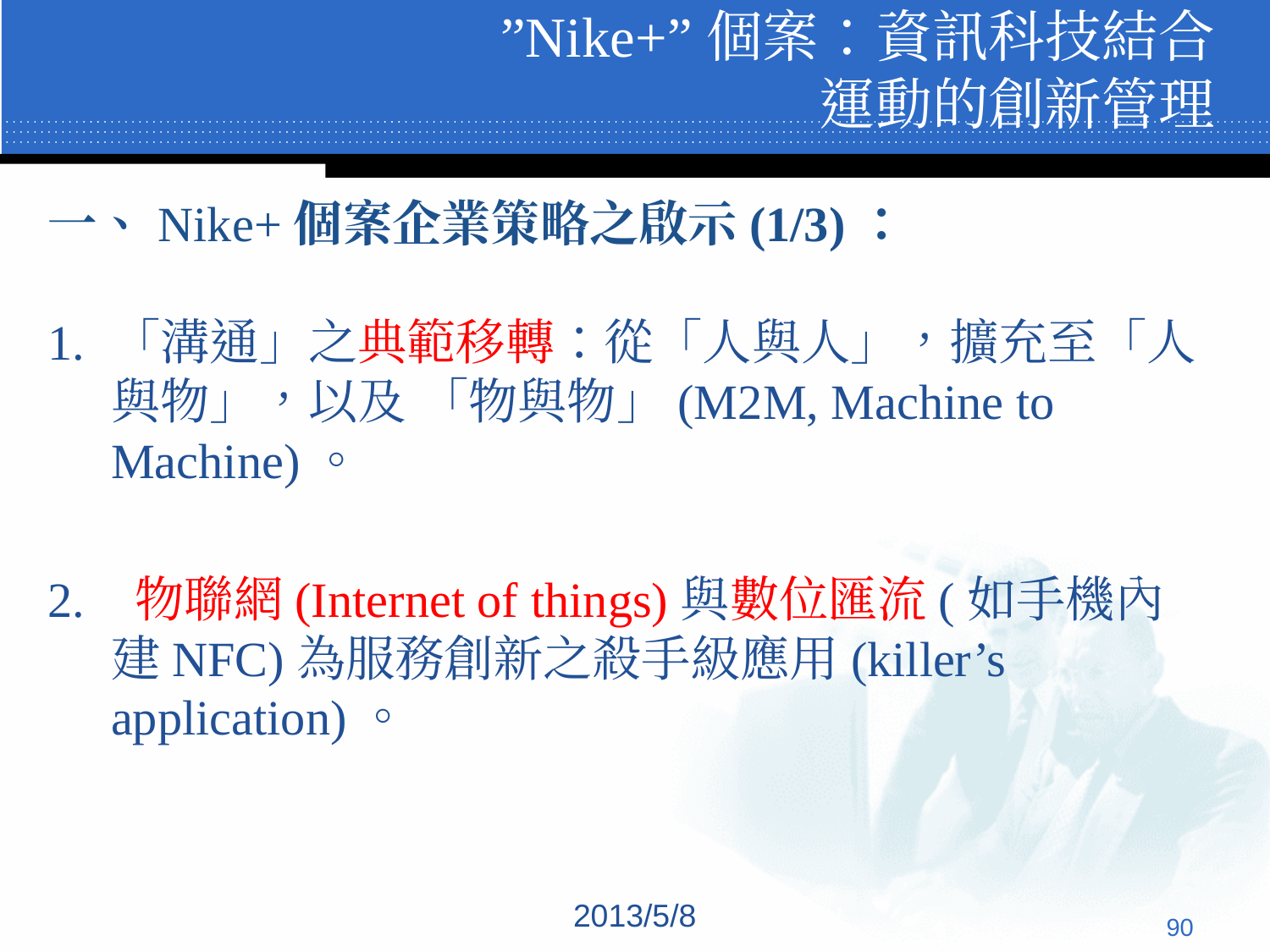

# ”Nike+”個案：資訊科技結合 運動的創新管理
一、Nike+個案企業策略之啟示(1/3)：

「溝通」之典範移轉：從「人與人」，擴充至「人與物」，以及 「物與物」(M2M, Machine to Machine)。

 物聯網(Internet of things)與數位匯流(如手機內建NFC)為服務創新之殺手級應用(killer’s application)。

2013/5/8
90